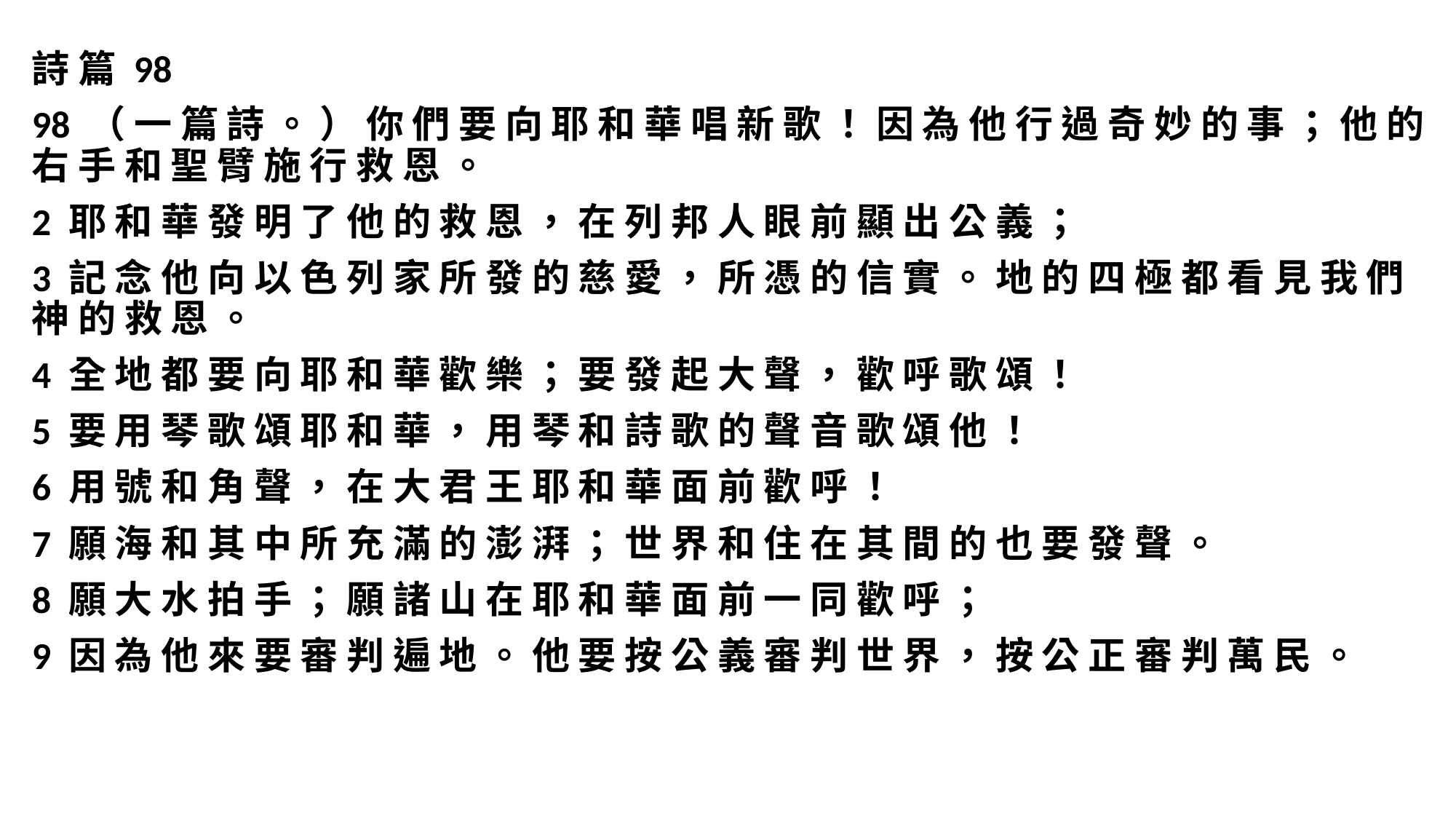

詩 篇 98
98 （ 一 篇 詩 。 ） 你 們 要 向 耶 和 華 唱 新 歌 ！ 因 為 他 行 過 奇 妙 的 事 ； 他 的 右 手 和 聖 臂 施 行 救 恩 。
2 耶 和 華 發 明 了 他 的 救 恩 ， 在 列 邦 人 眼 前 顯 出 公 義 ；
3 記 念 他 向 以 色 列 家 所 發 的 慈 愛 ， 所 憑 的 信 實 。 地 的 四 極 都 看 見 我 們 神 的 救 恩 。
4 全 地 都 要 向 耶 和 華 歡 樂 ； 要 發 起 大 聲 ， 歡 呼 歌 頌 ！
5 要 用 琴 歌 頌 耶 和 華 ， 用 琴 和 詩 歌 的 聲 音 歌 頌 他 ！
6 用 號 和 角 聲 ， 在 大 君 王 耶 和 華 面 前 歡 呼 ！
7 願 海 和 其 中 所 充 滿 的 澎 湃 ； 世 界 和 住 在 其 間 的 也 要 發 聲 。
8 願 大 水 拍 手 ； 願 諸 山 在 耶 和 華 面 前 一 同 歡 呼 ；
9 因 為 他 來 要 審 判 遍 地 。 他 要 按 公 義 審 判 世 界 ， 按 公 正 審 判 萬 民 。